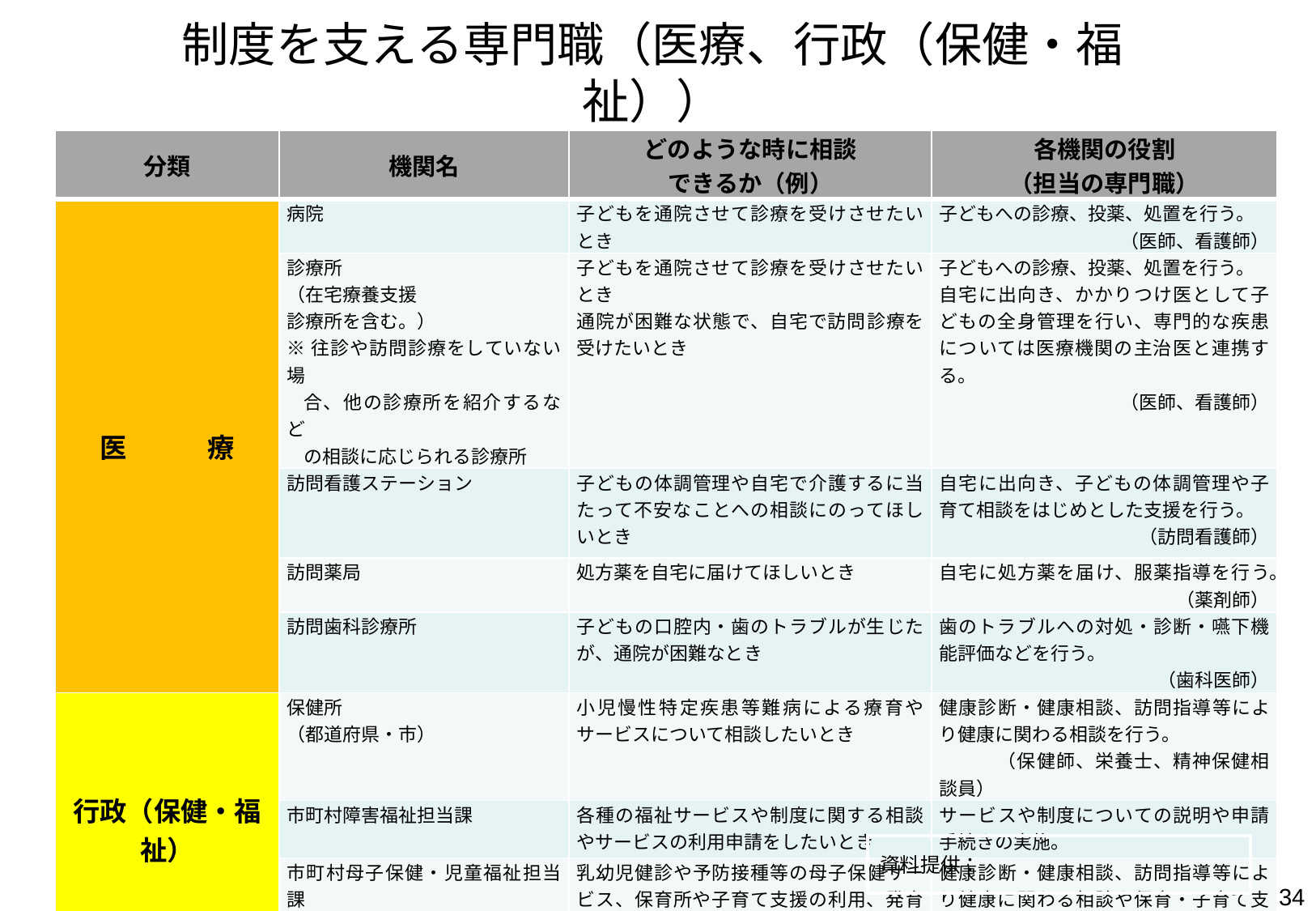

制度を支える専門職（医療、行政（保健・福祉））
| 分類 | 機関名 | どのような時に相談 できるか（例） | 各機関の役割 （担当の専門職） |
| --- | --- | --- | --- |
| 医　　　療 | 病院 | 子どもを通院させて診療を受けさせたいとき | 子どもへの診療、投薬、処置を行う。 （医師、看護師） |
|  | 診療所 （在宅療養支援 診療所を含む。） ※往診や訪問診療をしていない場 合、他の診療所を紹介するなど の相談に応じられる診療所 | 子どもを通院させて診療を受けさせたいとき 通院が困難な状態で、自宅で訪問診療を受けたいとき | 子どもへの診療、投薬、処置を行う。 自宅に出向き、かかりつけ医として子どもの全身管理を行い、専門的な疾患については医療機関の主治医と連携する。 （医師、看護師） |
|  | 訪問看護ステーション | 子どもの体調管理や自宅で介護するに当たって不安なことへの相談にのってほしいとき | 自宅に出向き、子どもの体調管理や子育て相談をはじめとした支援を行う。 （訪問看護師） |
|  | 訪問薬局 | 処方薬を自宅に届けてほしいとき | 自宅に処方薬を届け、服薬指導を行う。 （薬剤師） |
|  | 訪問歯科診療所 | 子どもの口腔内・歯のトラブルが生じたが、通院が困難なとき | 歯のトラブルへの対処・診断・嚥下機能評価などを行う。 （歯科医師） |
| 行政（保健・福祉） | 保健所 （都道府県・市） | 小児慢性特定疾患等難病による療育やサービスについて相談したいとき | 健康診断・健康相談、訪問指導等により健康に関わる相談を行う。 　　　（保健師、栄養士、精神保健相談員） |
|  | 市町村障害福祉担当課 | 各種の福祉サービスや制度に関する相談やサービスの利用申請をしたいとき | サービスや制度についての説明や申請手続きの実施。 |
|  | 市町村母子保健・児童福祉担当課 （保健センター等） | 乳幼児健診や予防接種等の母子保健サービス、保育所や子育て支援の利用、発育や発達、育児、療育等について相談したいとき | 健康診断・健康相談、訪問指導等により健康に関わる相談や保育・子育て支援の利用相談等を行う。（保健師、栄養士、歯科栄養士、保育士） |
資料提供：
34